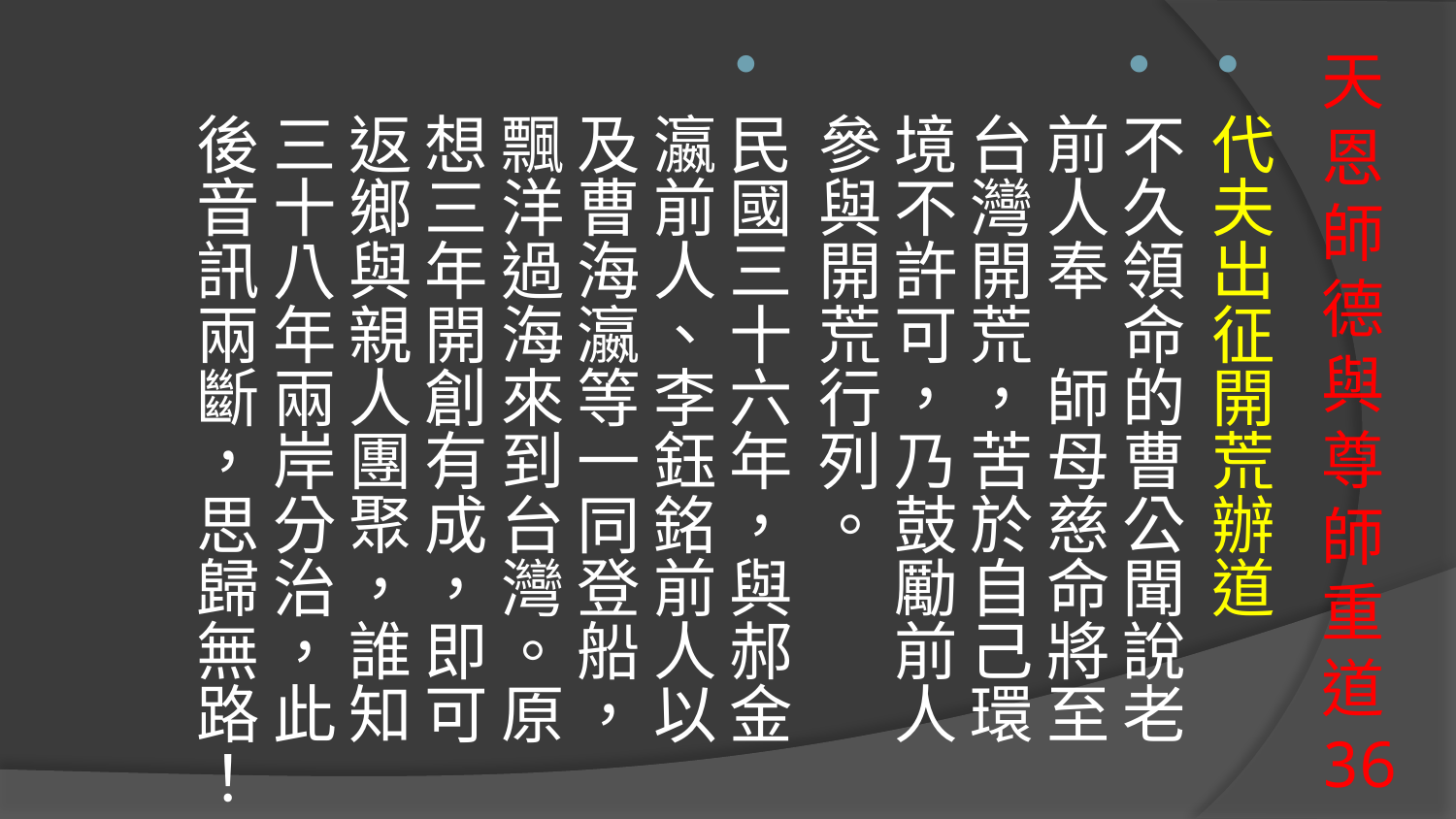

# 天恩師德與尊師重道 36
代夫出征開荒辦道
不久領命的曹公聞說老前人奉　師母慈命將至台灣開荒，苦於自己環境不許可，乃鼓勵前人參與開荒行列。
民國三十六年，與郝金瀛前人、李鈺銘前人以及曹海瀛等一同登船，飄洋過海來到台灣。原想三年開創有成，即可返鄉與親人團聚，誰知三十八年兩岸分治，此後音訊兩斷，思歸無路！